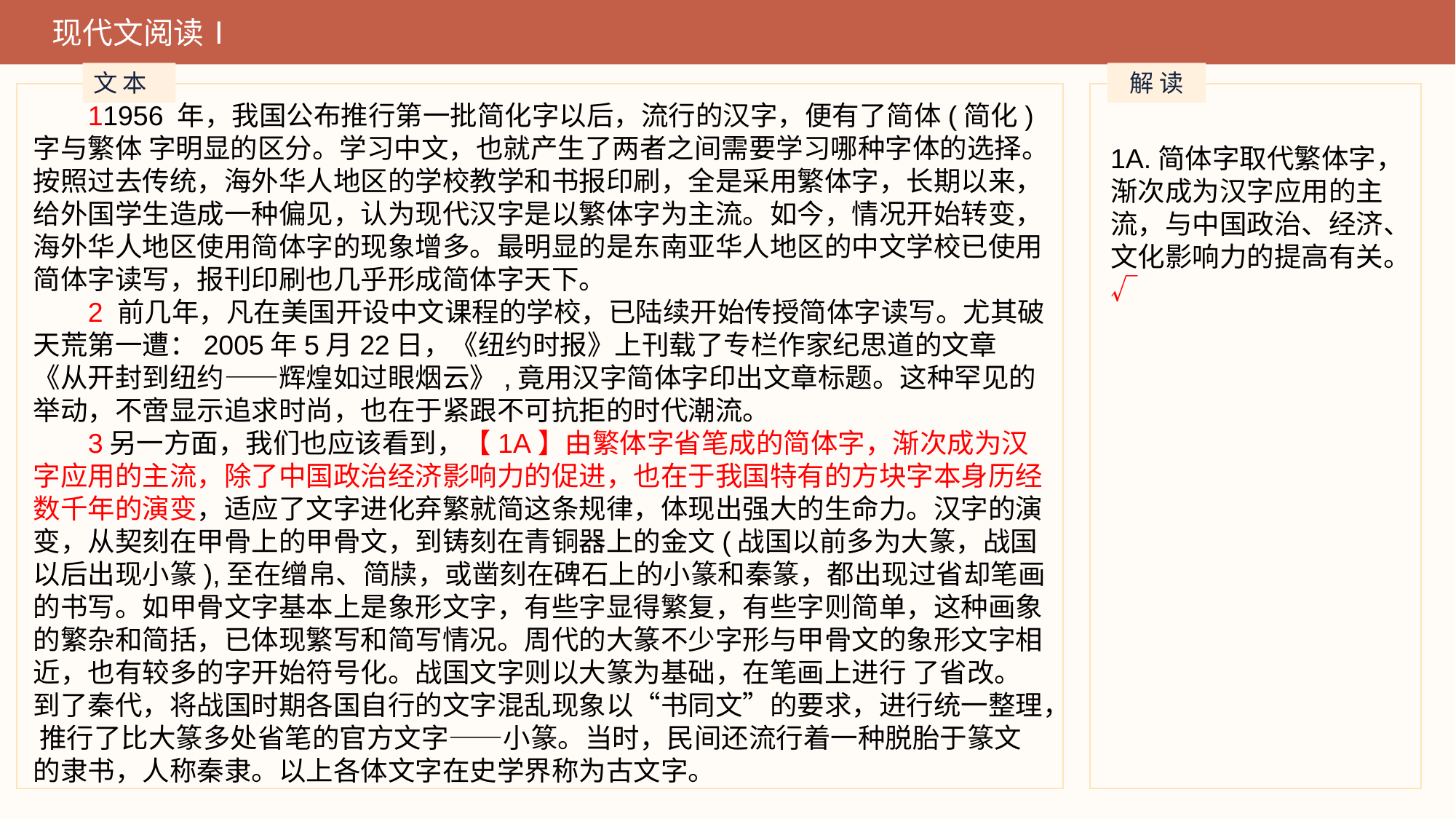

现代文阅读Ⅰ
文 本
解 读

11956 年，我国公布推行第一批简化字以后，流行的汉字，便有了简体(简化)字与繁体 字明显的区分。学习中文，也就产生了两者之间需要学习哪种字体的选择。按照过去传统，海外华人地区的学校教学和书报印刷，全是采用繁体字，长期以来，给外国学生造成一种偏见，认为现代汉字是以繁体字为主流。如今，情况开始转变，海外华人地区使用简体字的现象增多。最明显的是东南亚华人地区的中文学校已使用简体字读写，报刊印刷也几乎形成简体字天下。
2 前几年，凡在美国开设中文课程的学校，已陆续开始传授简体字读写。尤其破天荒第一遭：2005年5月22日，《纽约时报》上刊载了专栏作家纪思道的文章《从开封到纽约——辉煌如过眼烟云》,竟用汉字简体字印出文章标题。这种罕见的举动，不啻显示追求时尚，也在于紧跟不可抗拒的时代潮流。
3另一方面，我们也应该看到，【1A】由繁体字省笔成的简体字，渐次成为汉字应用的主流，除了中国政治经济影响力的促进，也在于我国特有的方块字本身历经数千年的演变，适应了文字进化弃繁就简这条规律，体现出强大的生命力。汉字的演变，从契刻在甲骨上的甲骨文，到铸刻在青铜器上的金文(战国以前多为大篆，战国以后出现小篆),至在缯帛、简牍，或凿刻在碑石上的小篆和秦篆，都出现过省却笔画的书写。如甲骨文字基本上是象形文字，有些字显得繁复，有些字则简单，这种画象的繁杂和简括，已体现繁写和简写情况。周代的大篆不少字形与甲骨文的象形文字相近，也有较多的字开始符号化。战国文字则以大篆为基础，在笔画上进行 了省改。到了秦代，将战国时期各国自行的文字混乱现象以“书同文”的要求，进行统一整理， 推行了比大篆多处省笔的官方文字——小篆。当时，民间还流行着一种脱胎于篆文的隶书，人称秦隶。以上各体文字在史学界称为古文字。

1A.简体字取代繁体字，渐次成为汉字应用的主流，与中国政治、经济、文化影响力的提高有关。√